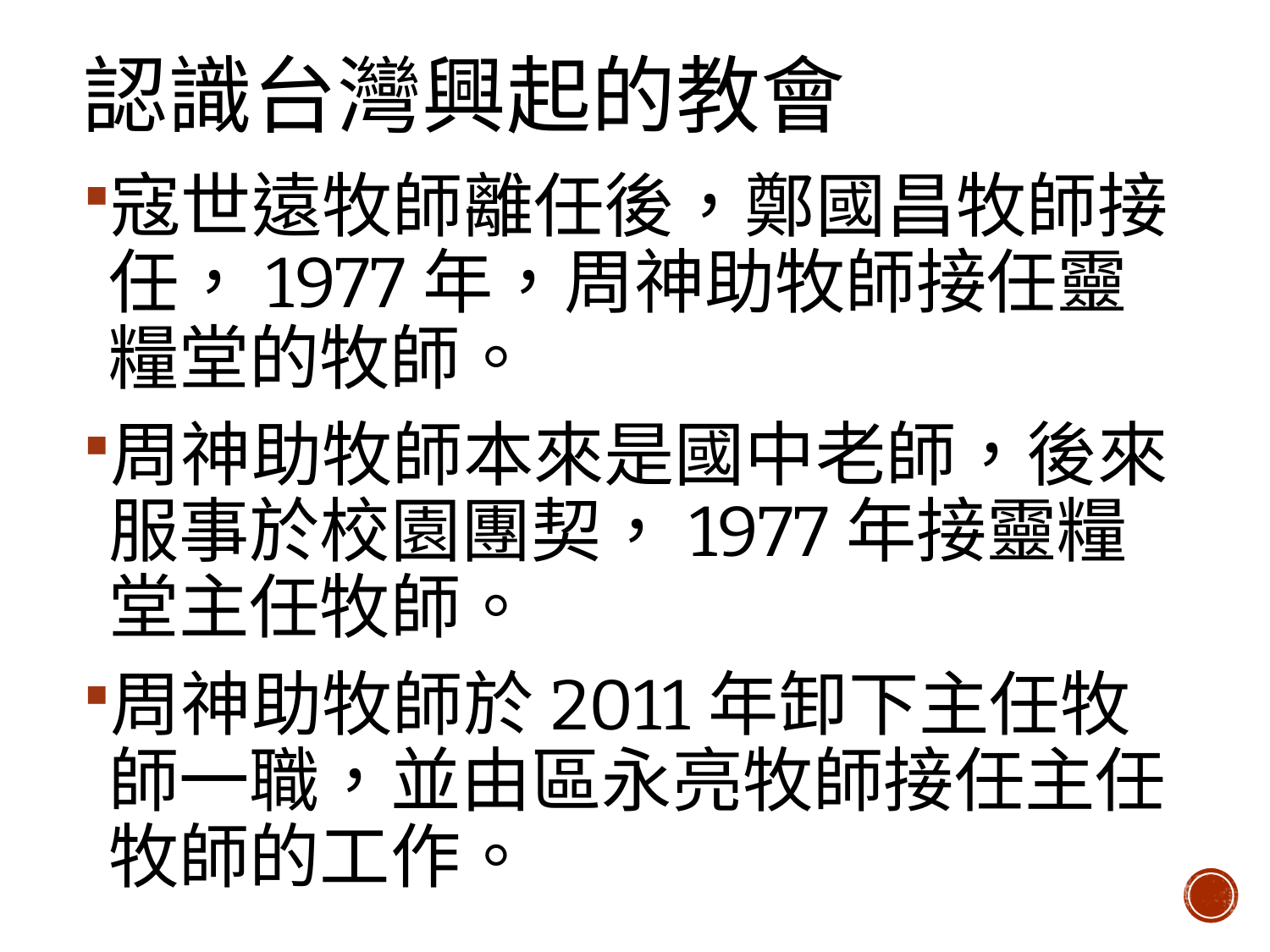

# 認識台灣興起的教會
寇世遠牧師離任後，鄭國昌牧師接任，1977年，周神助牧師接任靈糧堂的牧師。
周神助牧師本來是國中老師，後來服事於校園團契，1977年接靈糧堂主任牧師。
周神助牧師於2011年卸下主任牧師一職，並由區永亮牧師接任主任牧師的工作。